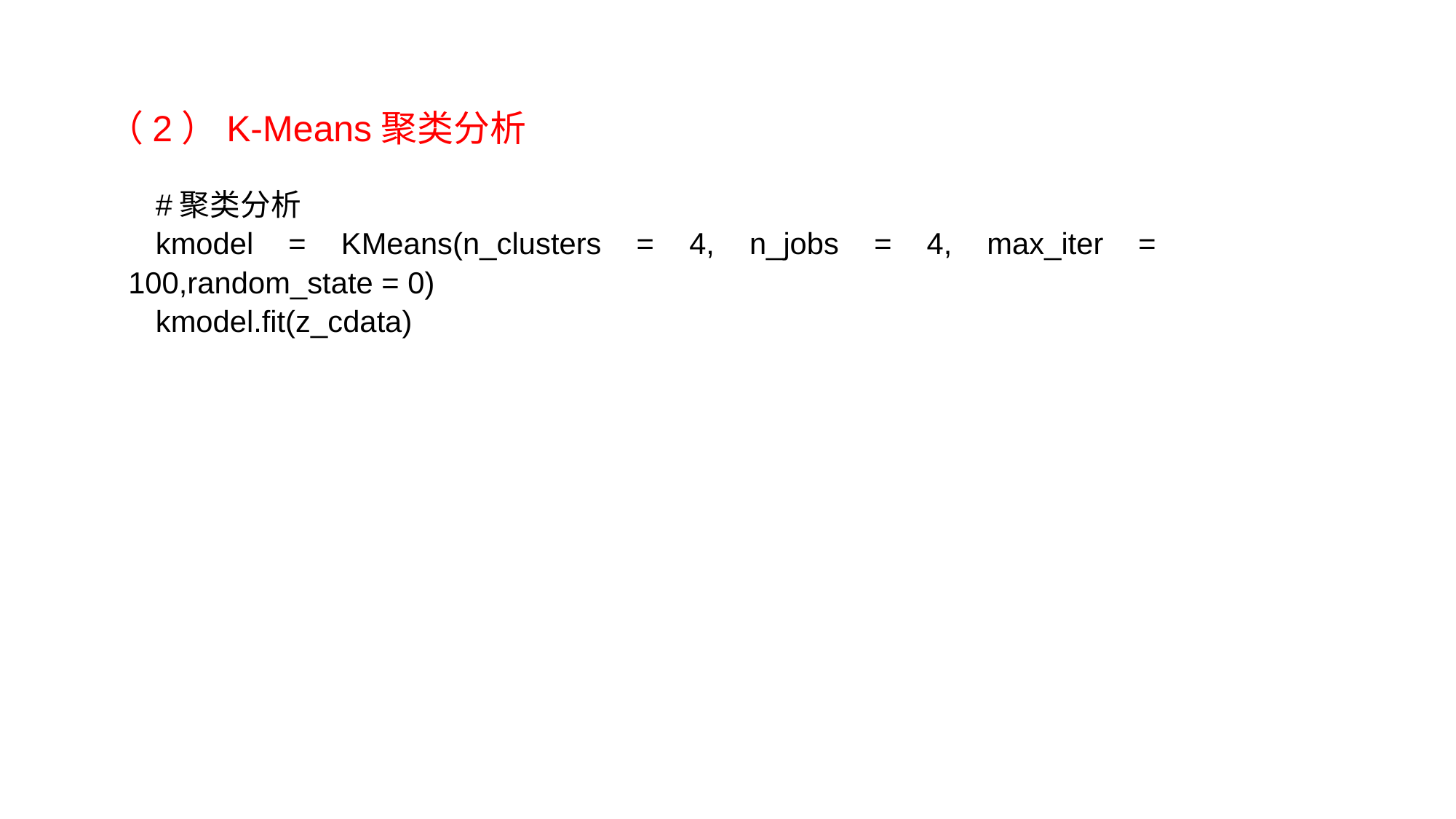

（2）K-Means聚类分析
#聚类分析
kmodel = KMeans(n_clusters = 4, n_jobs = 4, max_iter = 100,random_state = 0)
kmodel.fit(z_cdata)
TEXT  add here
TEXT  add here
TEXT  add here